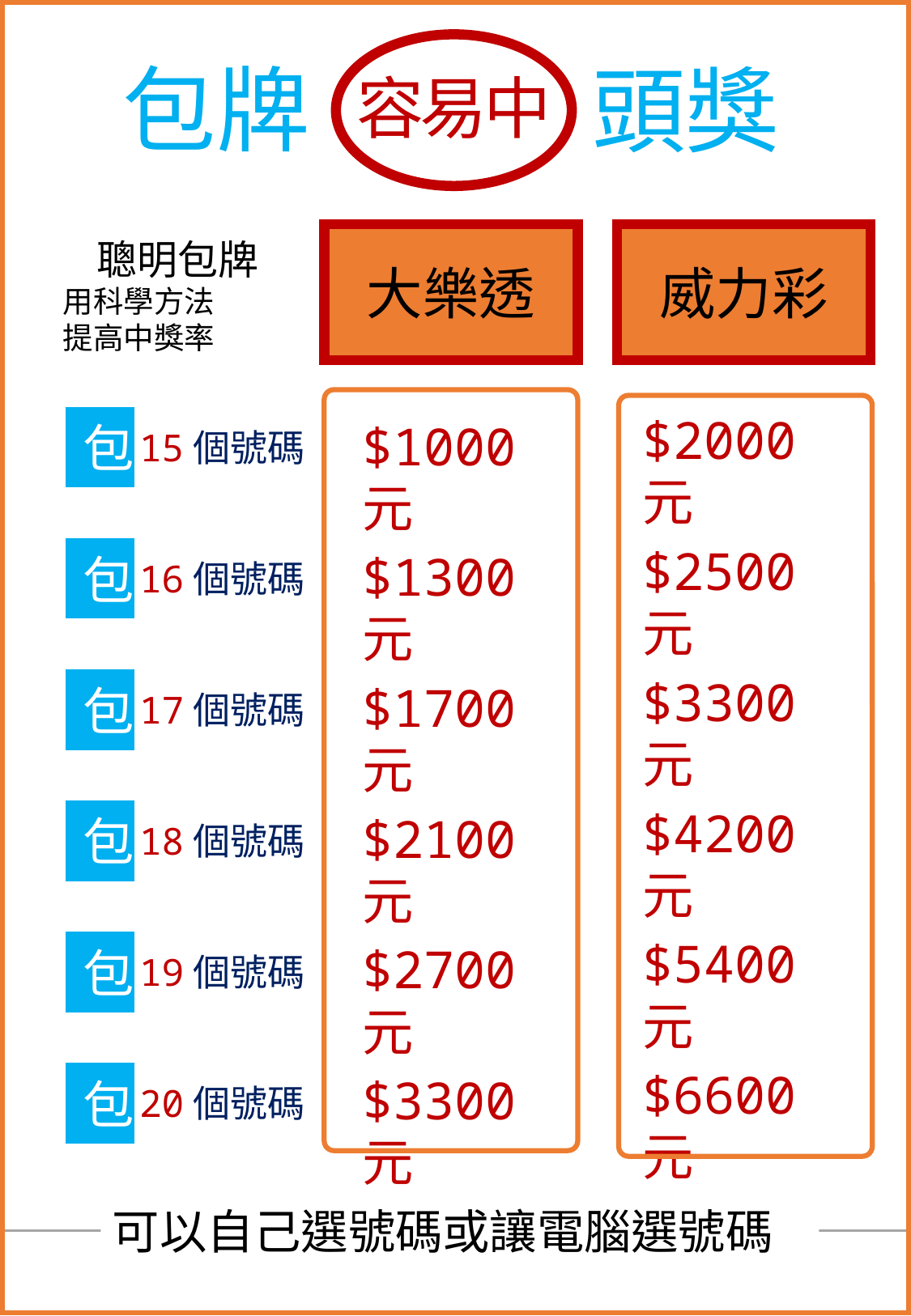

包牌
頭獎
容易中
大樂透
威力彩
聰明包牌
用科學方法
提高中獎率

$2000元
$1000元
包
15個號碼
$2500元
$1300元
包
16個號碼
$3300元
$1700元
包
17個號碼
$4200元
$2100元
包
18個號碼
$5400元
$2700元
包
19個號碼
$6600元
$3300元
包
20個號碼
可以自己選號碼或讓電腦選號碼